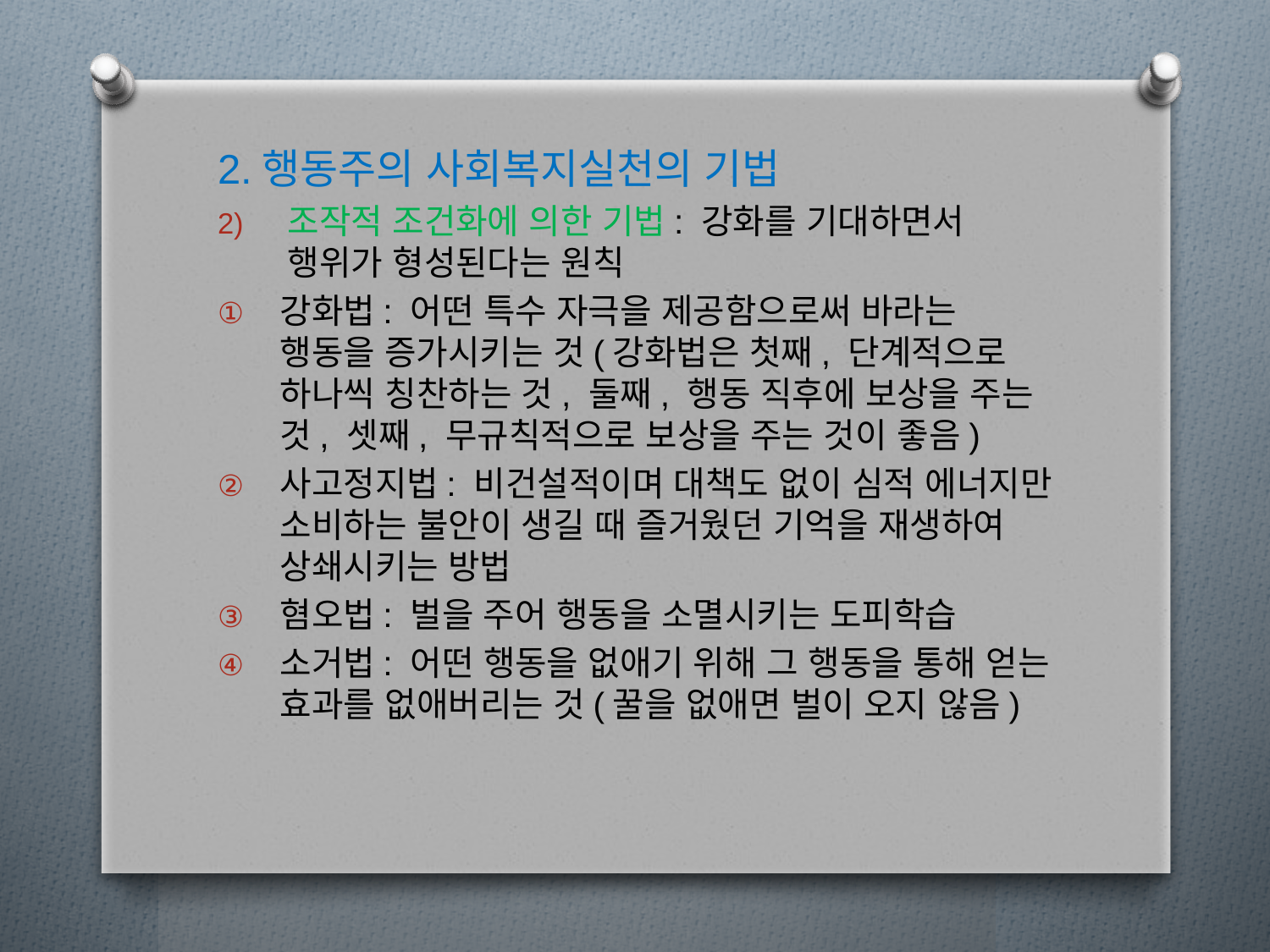

2.행동주의 사회복지실천의 기법
조작적 조건화에 의한 기법: 강화를 기대하면서 행위가 형성된다는 원칙
강화법: 어떤 특수 자극을 제공함으로써 바라는 행동을 증가시키는 것(강화법은 첫째, 단계적으로 하나씩 칭찬하는 것, 둘째, 행동 직후에 보상을 주는 것, 셋째, 무규칙적으로 보상을 주는 것이 좋음)
사고정지법: 비건설적이며 대책도 없이 심적 에너지만 소비하는 불안이 생길 때 즐거웠던 기억을 재생하여 상쇄시키는 방법
혐오법: 벌을 주어 행동을 소멸시키는 도피학습
소거법: 어떤 행동을 없애기 위해 그 행동을 통해 얻는 효과를 없애버리는 것(꿀을 없애면 벌이 오지 않음)